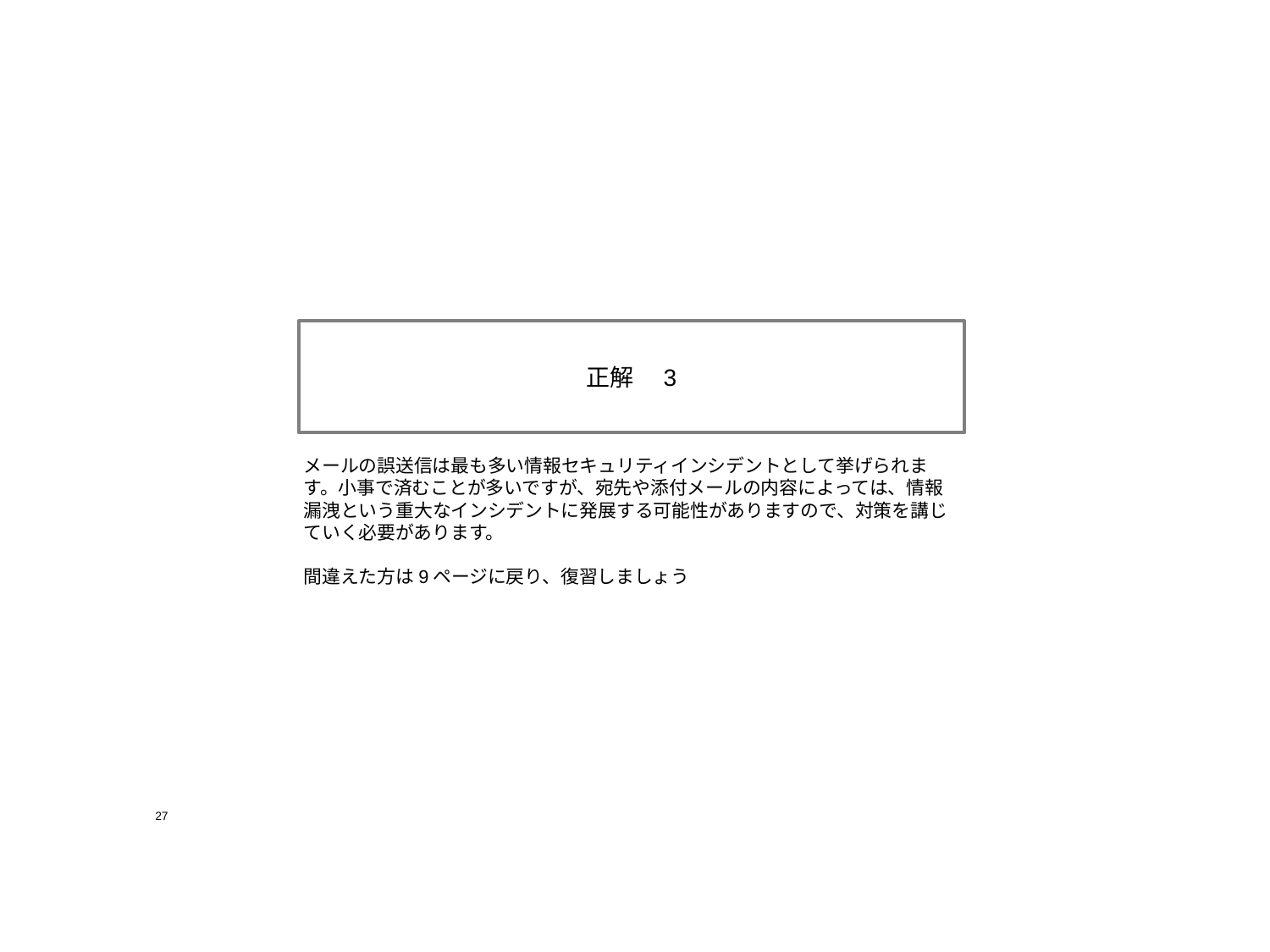

正解　3

メールの誤送信は最も多い情報セキュリティインシデントとして挙げられます。小事で済むことが多いですが、宛先や添付メールの内容によっては、情報漏洩という重大なインシデントに発展する可能性がありますので、対策を講じていく必要があります。

間違えた方は9ページに戻り、復習しましょう
27